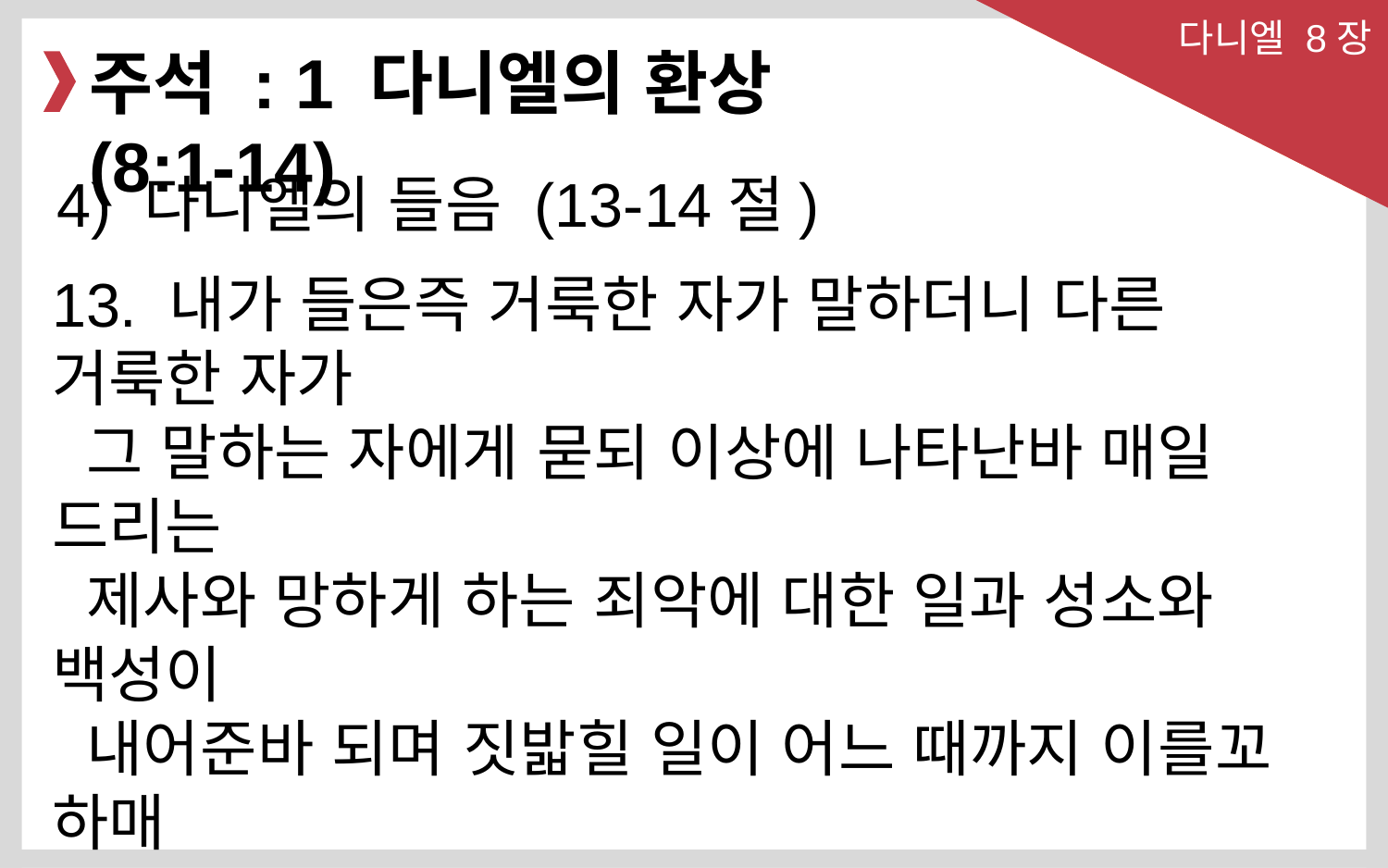

다니엘 8장
주석 : 1 다니엘의 환상 (8:1-14)

4) 다니엘의 들음 (13-14절)
13. 내가 들은즉 거룩한 자가 말하더니 다른 거룩한 자가
  그 말하는 자에게 묻되 이상에 나타난바 매일 드리는
  제사와 망하게 하는 죄악에 대한 일과 성소와 백성이
  내어준바 되며 짓밟힐 일이 어느 때까지 이를꼬 하매
14. 그가 내게 이르되 이천 삼백 주야까지니 그 때에
  성소가 정결하게 함을 입으리라 하였느니라